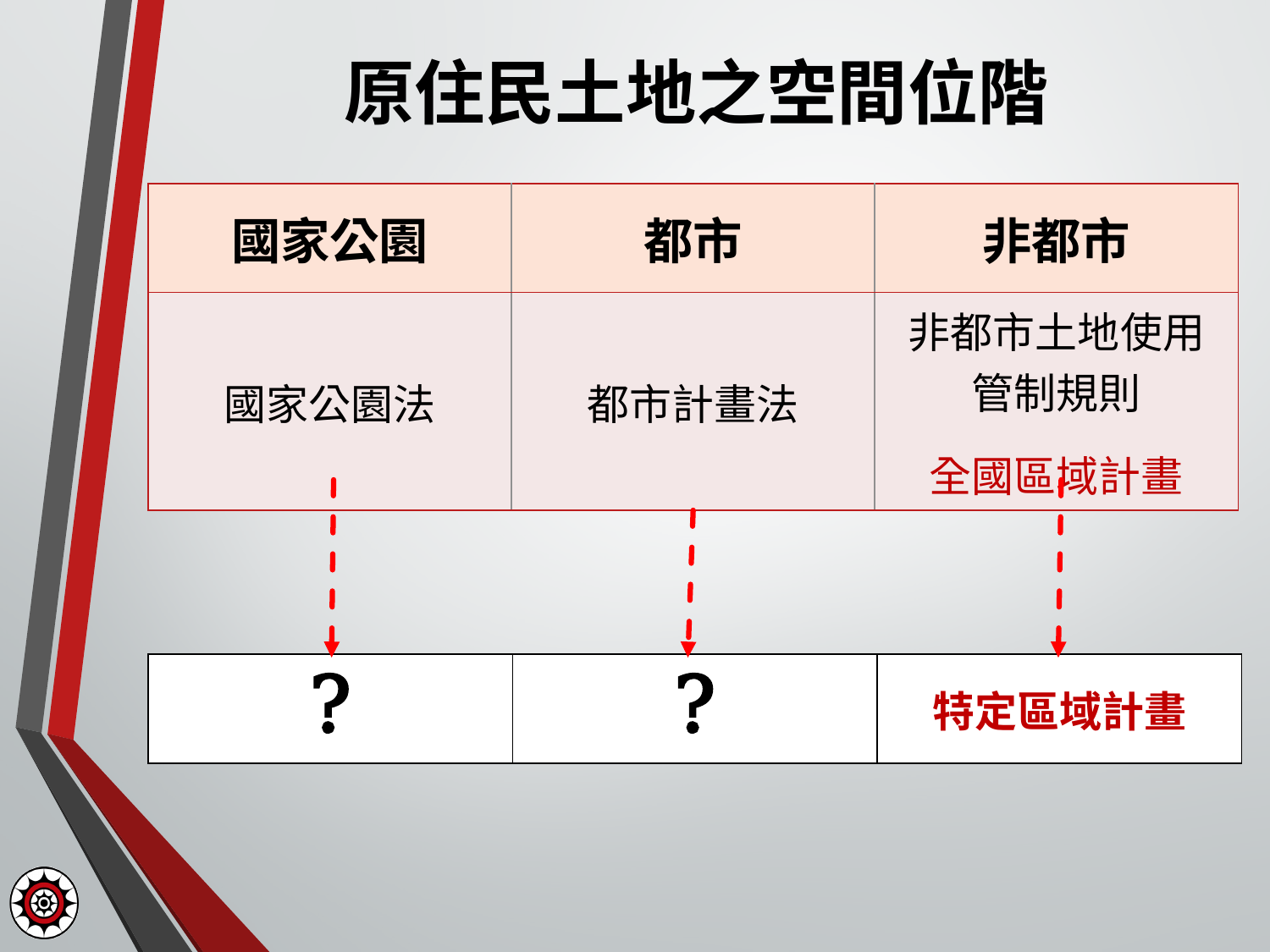

# 原住民土地之空間位階
| 國家公園 | 都市 | 非都市 |
| --- | --- | --- |
| 國家公園法 | 都市計畫法 | 非都市土地使用管制規則 全國區域計畫 |
| ? | ? | 特定區域計畫 |
| --- | --- | --- |